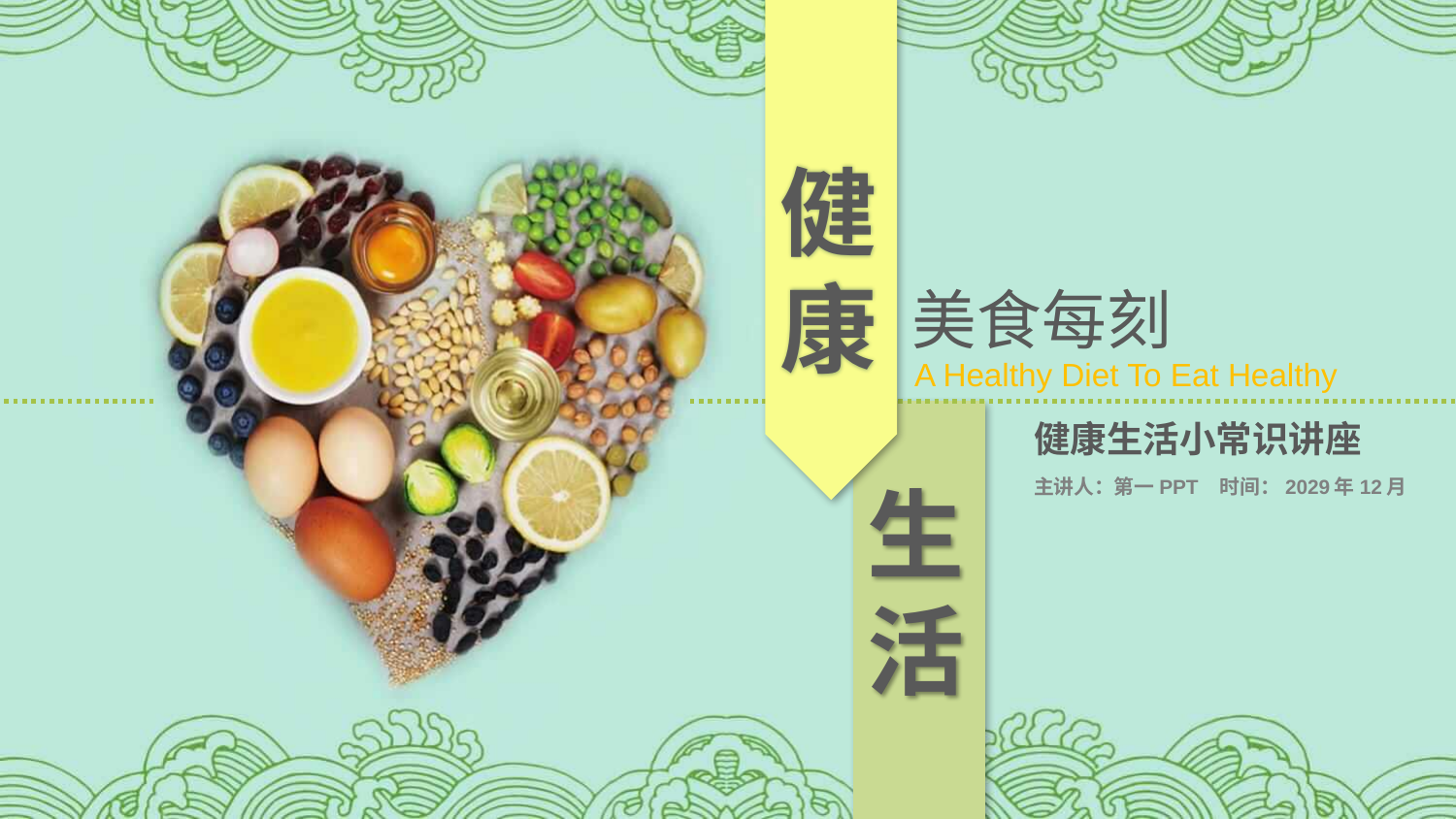

健
康

美食每刻

A Healthy Diet To Eat Healthy
健康生活小常识讲座
生活
主讲人：第一PPT   时间：2029年12月